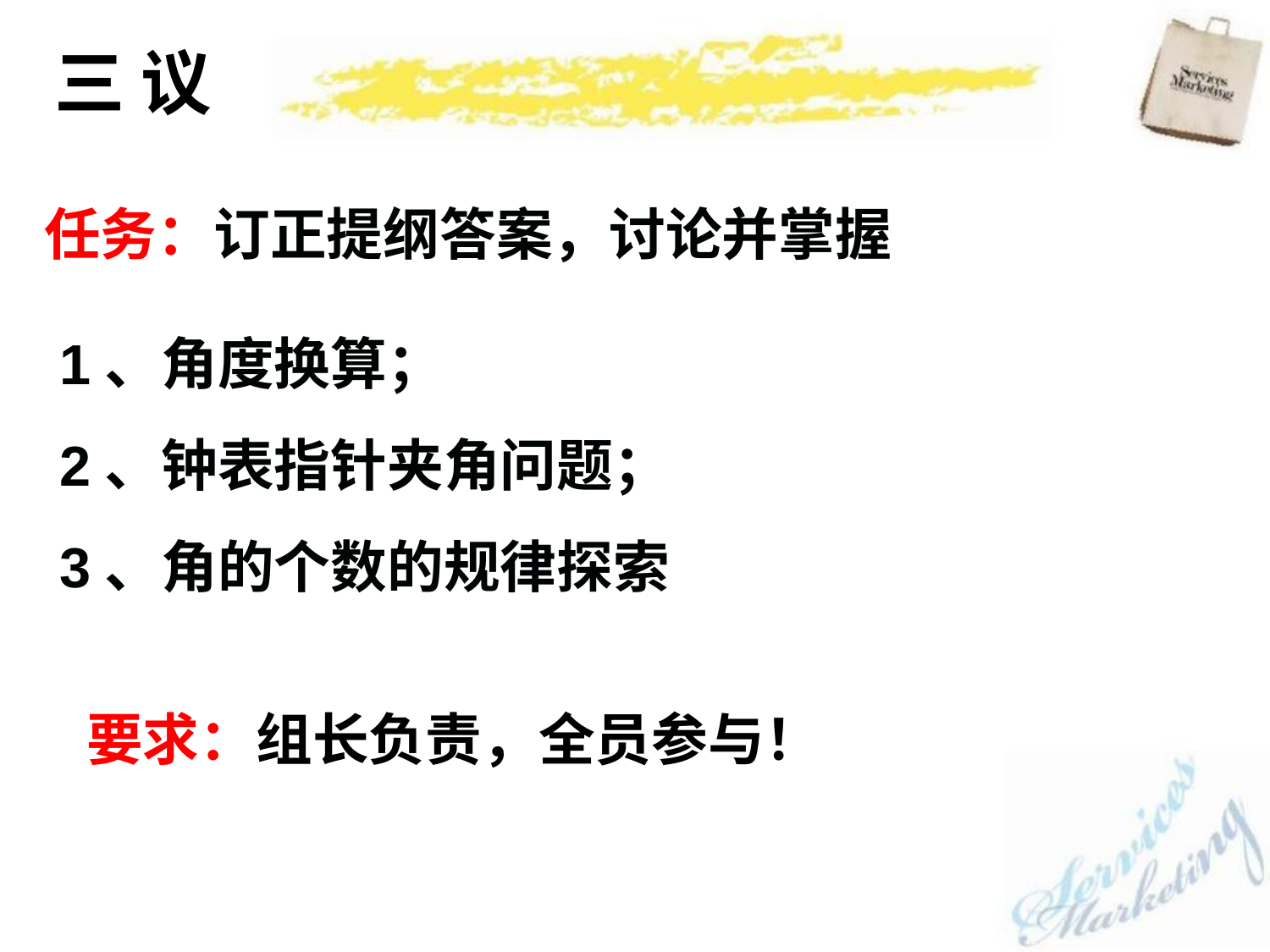

三 议
任务：订正提纲答案，讨论并掌握
 1、角度换算；
 2、钟表指针夹角问题；
 3、角的个数的规律探索
要求：组长负责，全员参与！